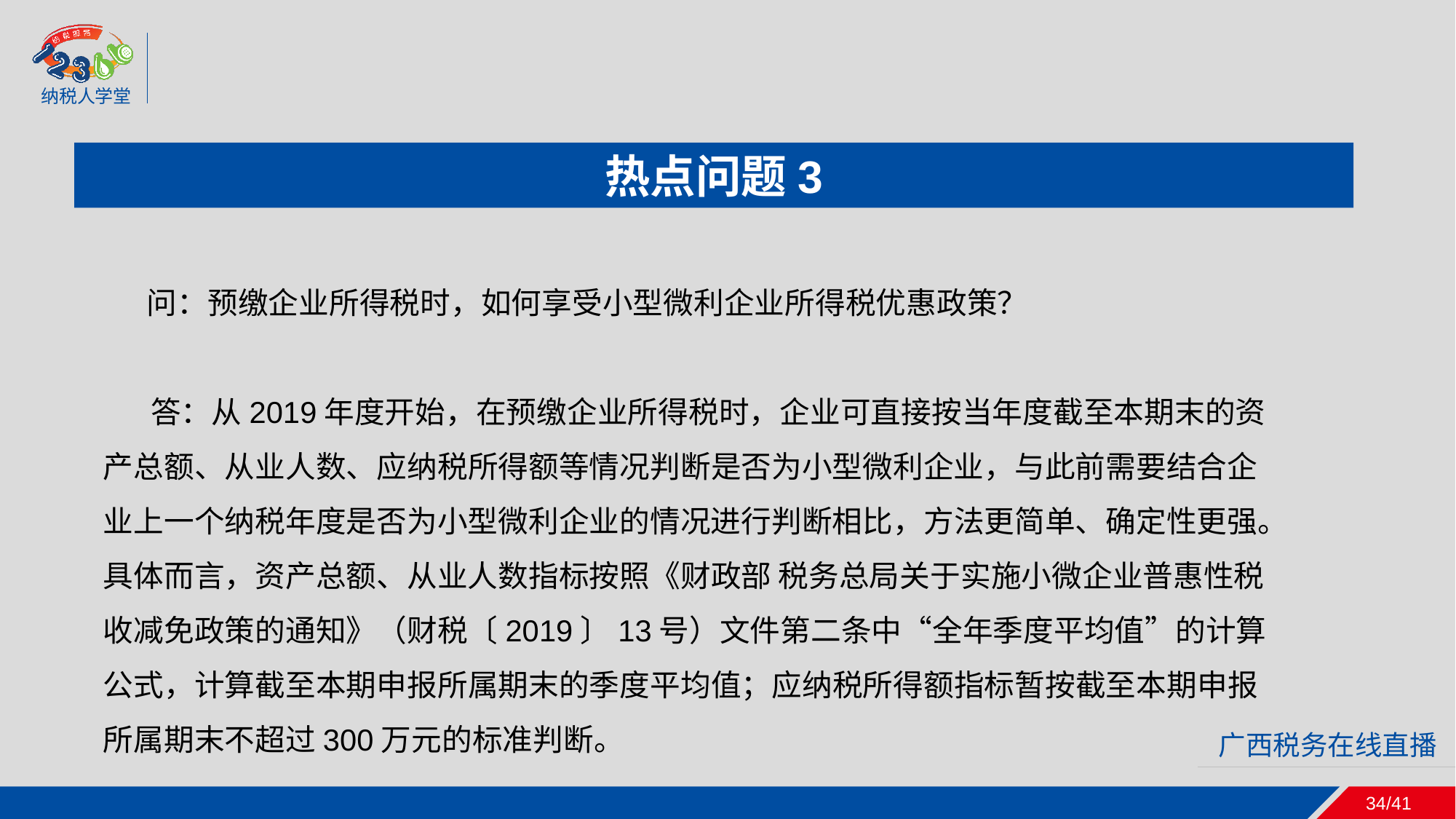

热点问题3
      问：预缴企业所得税时，如何享受小型微利企业所得税优惠政策？

      答：从2019年度开始，在预缴企业所得税时，企业可直接按当年度截至本期末的资产总额、从业人数、应纳税所得额等情况判断是否为小型微利企业，与此前需要结合企业上一个纳税年度是否为小型微利企业的情况进行判断相比，方法更简单、确定性更强。具体而言，资产总额、从业人数指标按照《财政部 税务总局关于实施小微企业普惠性税收减免政策的通知》（财税〔2019〕13号）文件第二条中“全年季度平均值”的计算公式，计算截至本期申报所属期末的季度平均值；应纳税所得额指标暂按截至本期申报所属期末不超过300万元的标准判断。